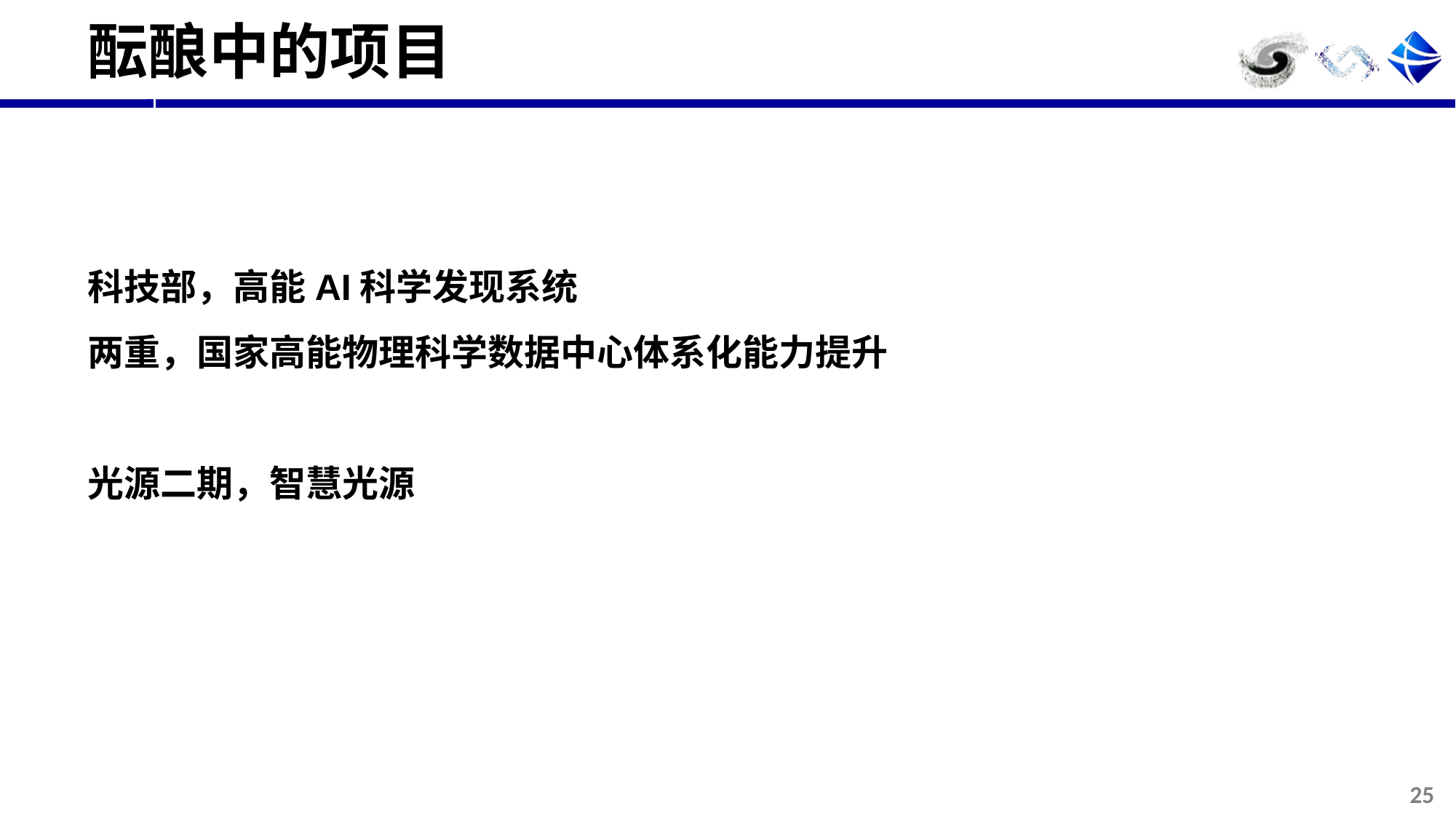

# 酝酿中的项目
科技部，高能AI科学发现系统
两重，国家高能物理科学数据中心体系化能力提升

光源二期，智慧光源